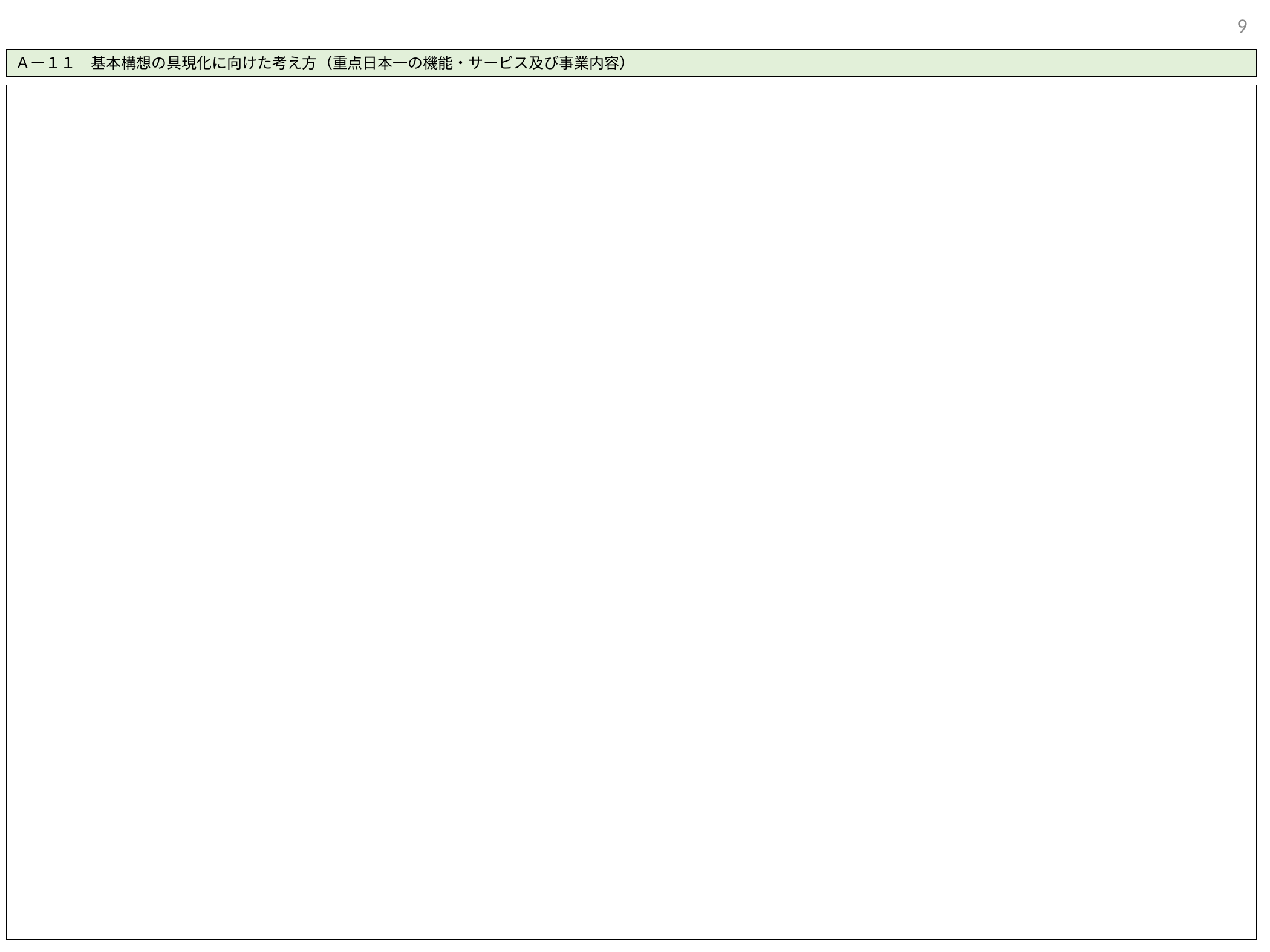

9
Ａー１１　基本構想の具現化に向けた考え方（重点日本一の機能・サービス及び事業内容）